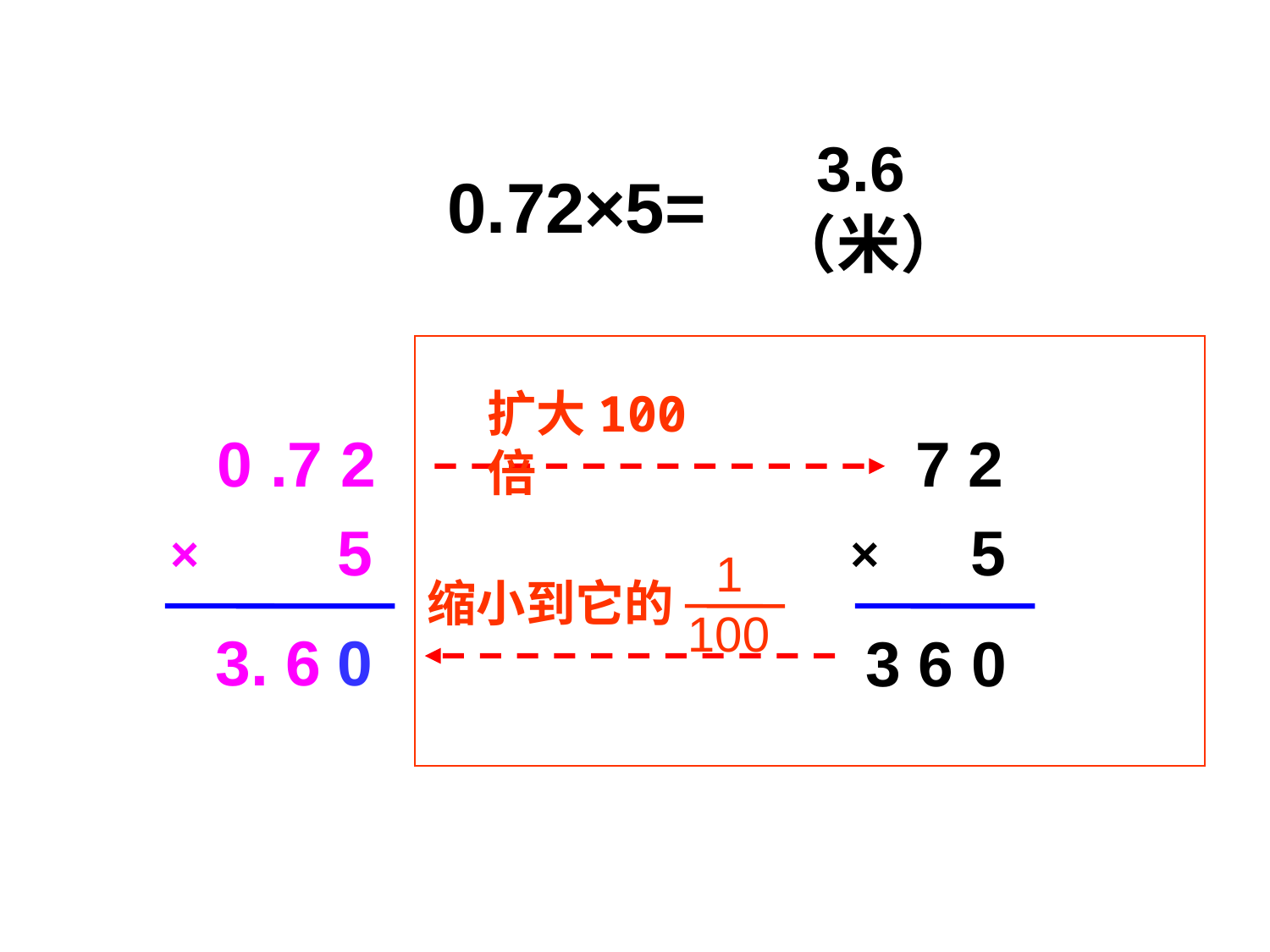

0.72×5=
3.6（米）

扩大100倍
0 .7 2
7 2

5
5
×
×
1
100

缩小到它的

3. 6
0
3 6 0

答：需要布料3.6米